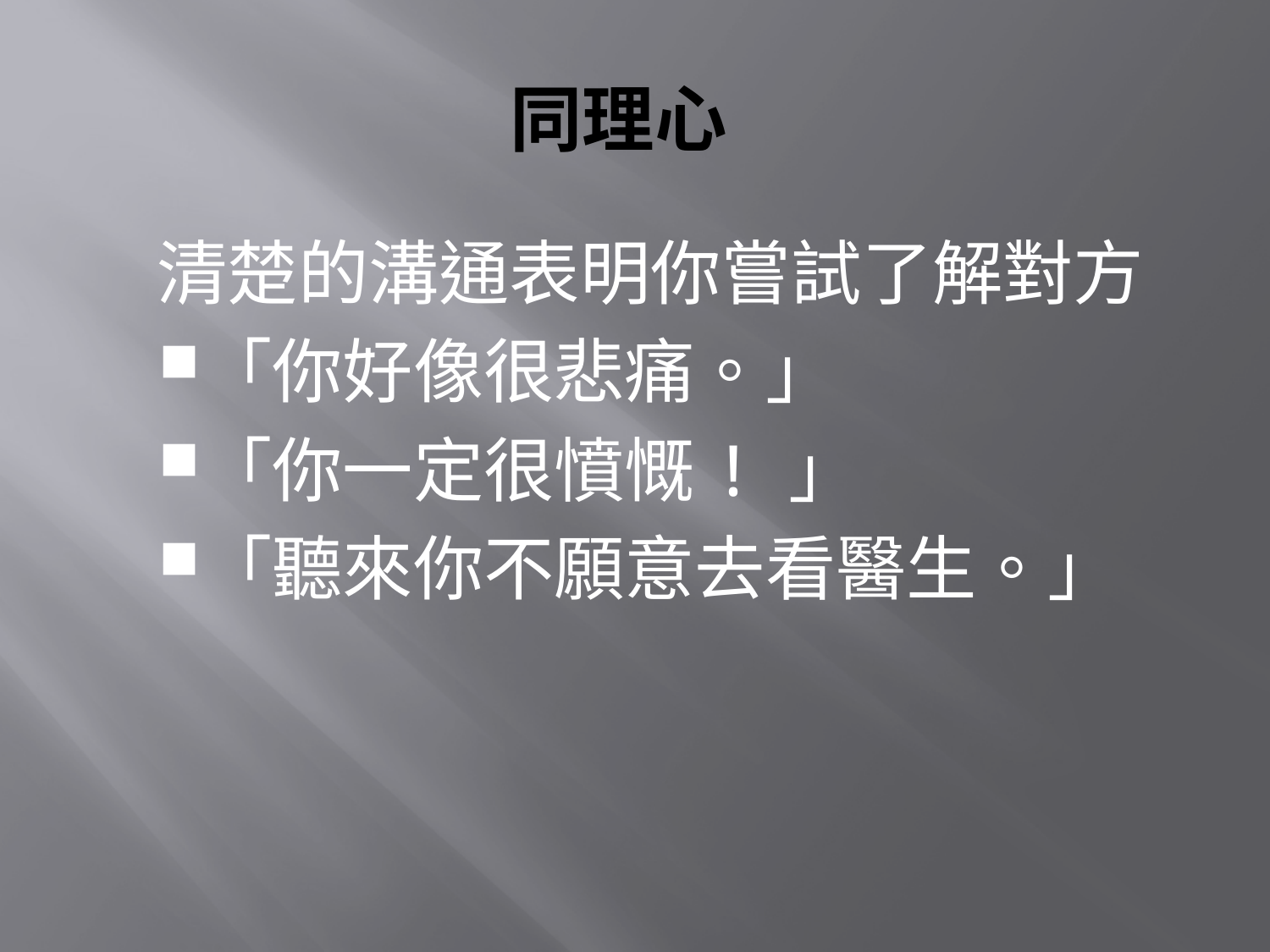

# 同理心
清楚的溝通表明你嘗試了解對方
「你好像很悲痛。」
「你一定很憤慨! 」
「聽來你不願意去看醫生。」